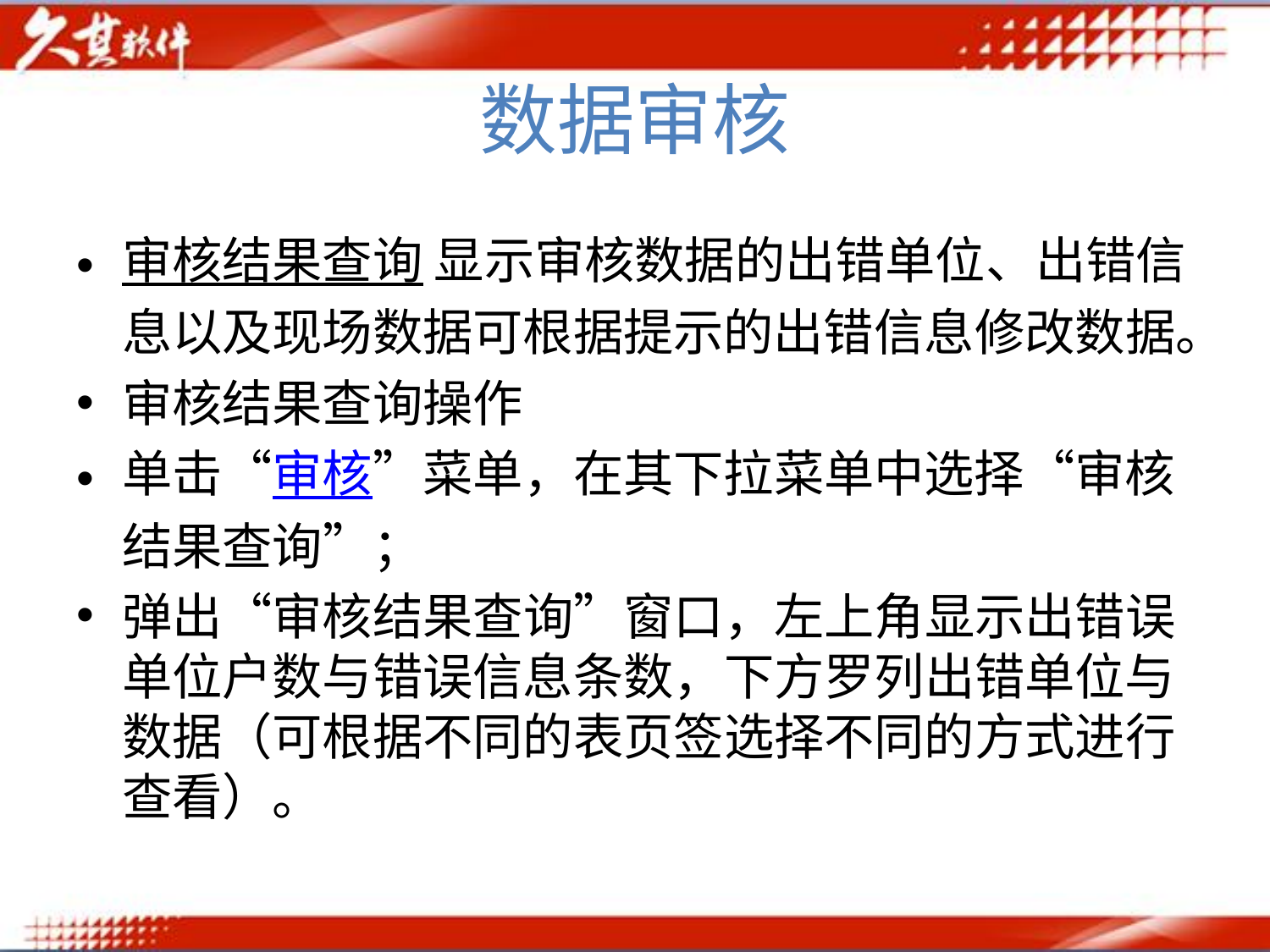

# 数据审核
审核结果查询 显示审核数据的出错单位、出错信息以及现场数据可根据提示的出错信息修改数据。
审核结果查询操作
单击“审核”菜单，在其下拉菜单中选择“审核结果查询”；
弹出“审核结果查询”窗口，左上角显示出错误单位户数与错误信息条数，下方罗列出错单位与数据（可根据不同的表页签选择不同的方式进行查看）。